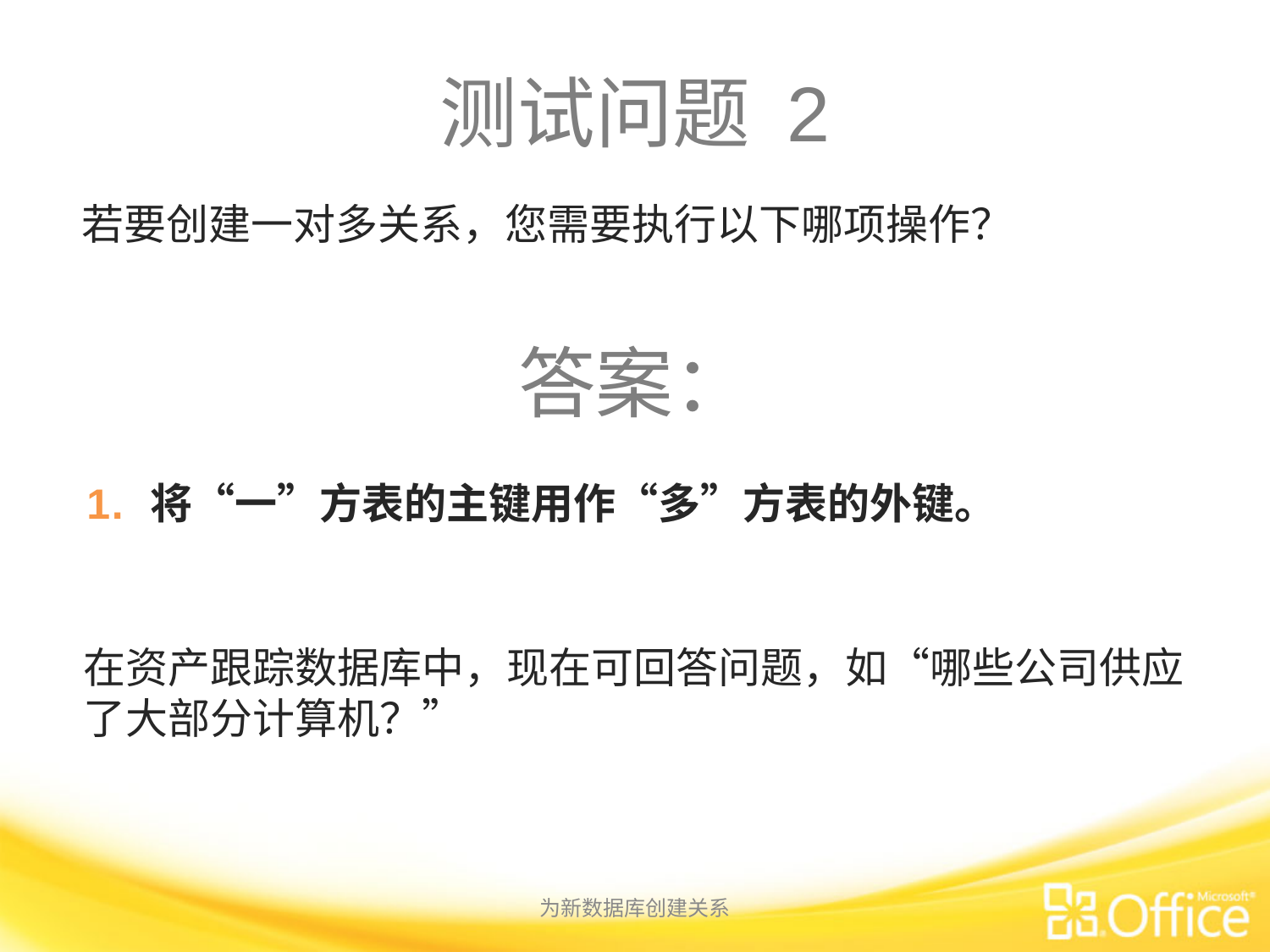

# 测试问题 2
若要创建一对多关系，您需要执行以下哪项操作？
答案：
将“一”方表的主键用作“多”方表的外键。
在资产跟踪数据库中，现在可回答问题，如“哪些公司供应了大部分计算机？”
为新数据库创建关系